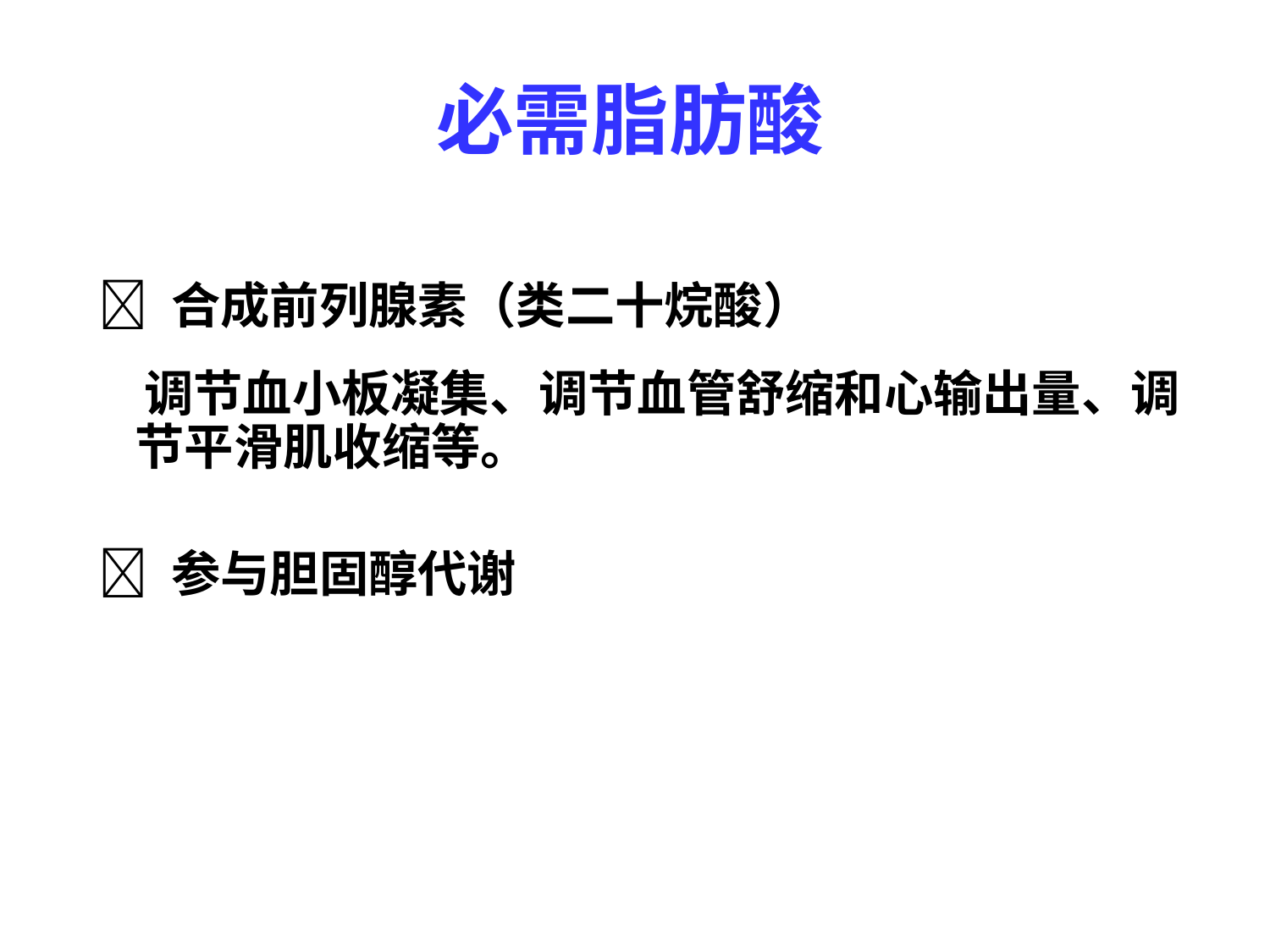

# 必需脂肪酸

 ∗ 合成前列腺素（类二十烷酸）

    调节血小板凝集、调节血管舒缩和心输出量、调节平滑肌收缩等。

 ∗ 参与胆固醇代谢